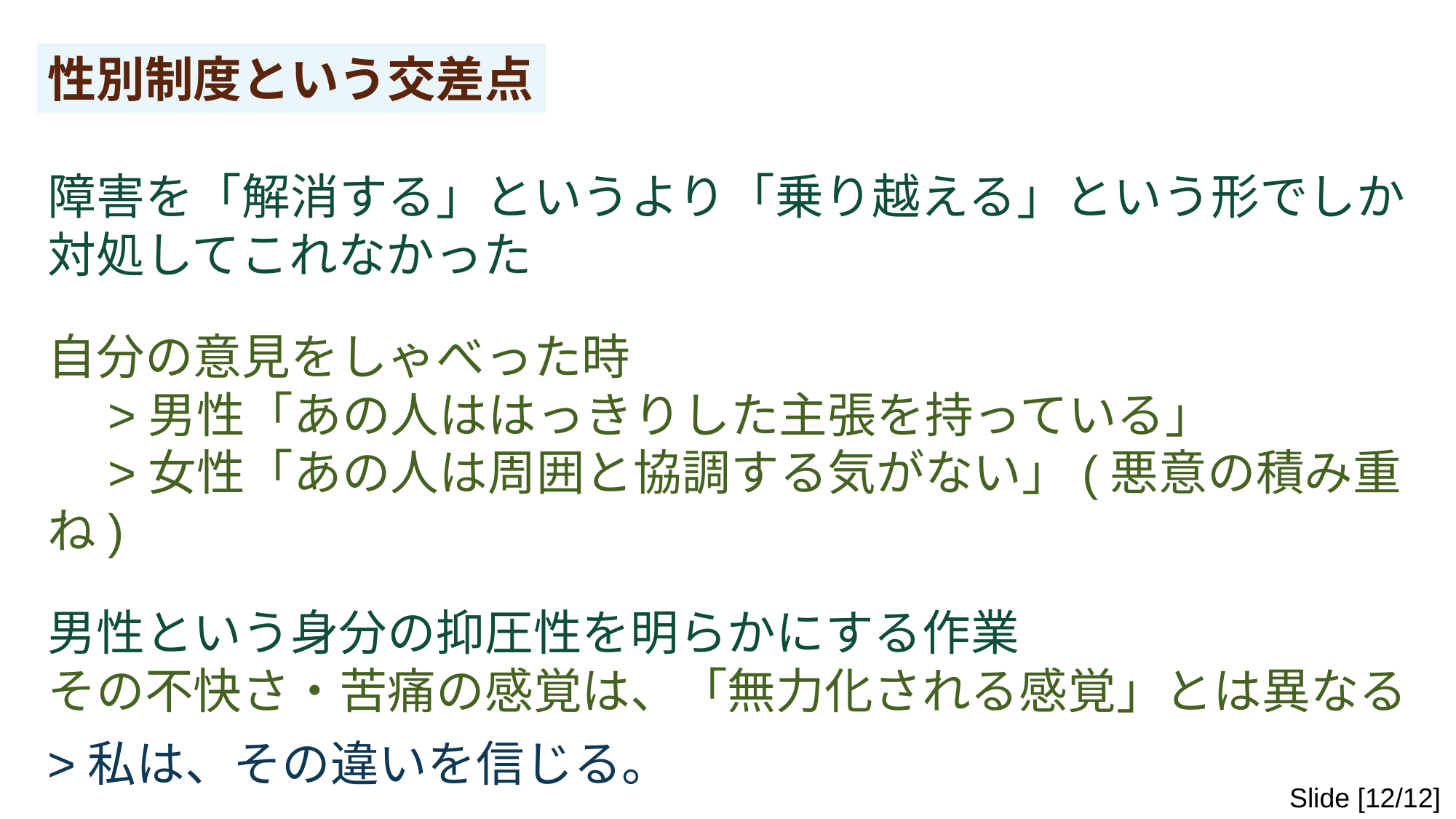

性別制度という交差点
障害を「解消する」というより「乗り越える」という形でしか対処してこれなかった

自分の意見をしゃべった時
　>男性「あの人ははっきりした主張を持っている」
　>女性「あの人は周囲と協調する気がない」(悪意の積み重ね)

男性という身分の抑圧性を明らかにする作業
その不快さ・苦痛の感覚は、「無力化される感覚」とは異なる

>私は、その違いを信じる。